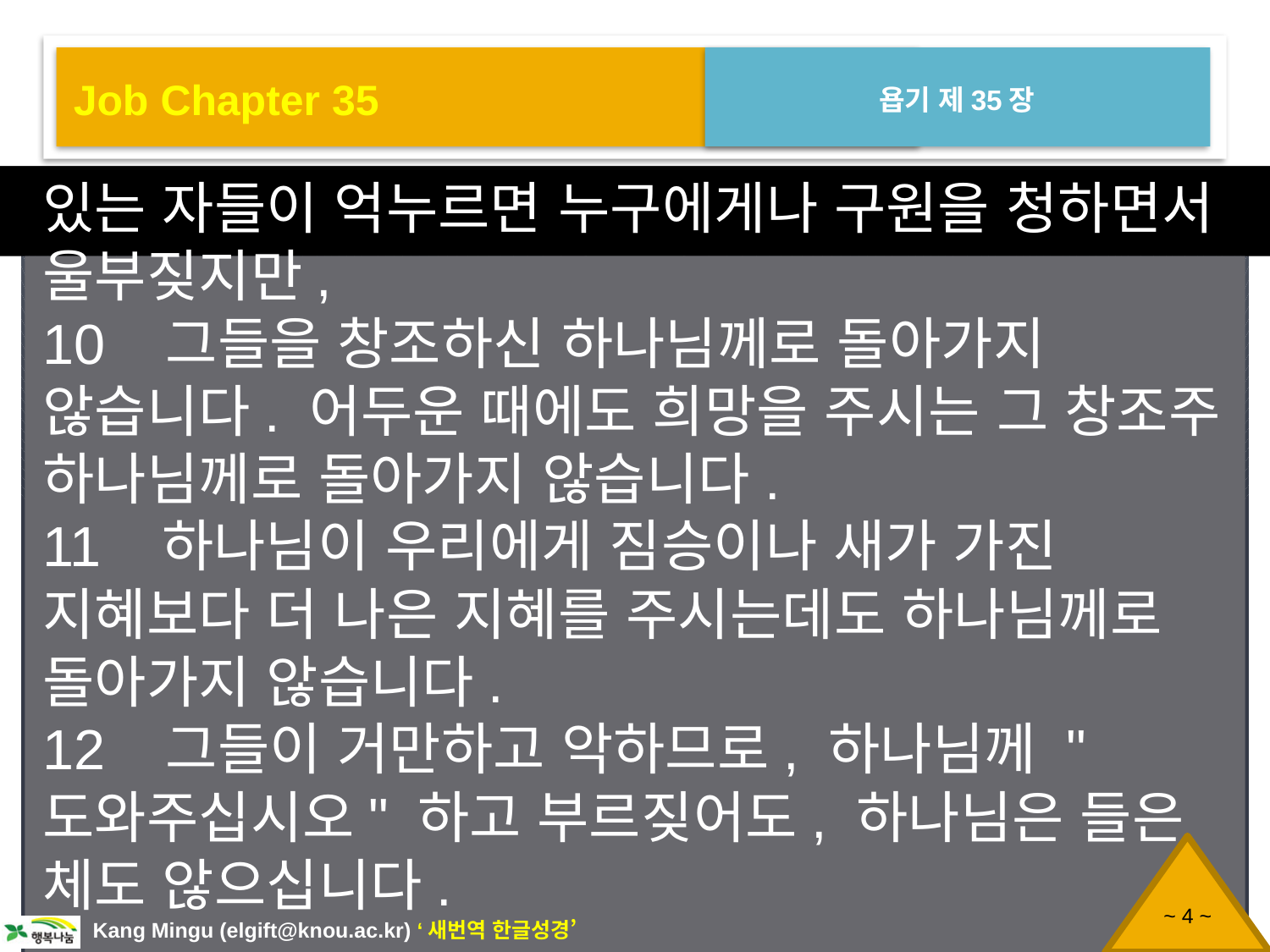

Job Chapter 35
욥기 제35장
있는 자들이 억누르면 누구에게나 구원을 청하면서 울부짖지만,
10   그들을 창조하신 하나님께로 돌아가지 않습니다. 어두운 때에도 희망을 주시는 그 창조주 하나님께로 돌아가지 않습니다.
11   하나님이 우리에게 짐승이나 새가 가진 지혜보다 더 나은 지혜를 주시는데도 하나님께로 돌아가지 않습니다.
12   그들이 거만하고 악하므로, 하나님께 "도와주십시오" 하고 부르짖어도, 하나님은 들은 체도 않으십니다.